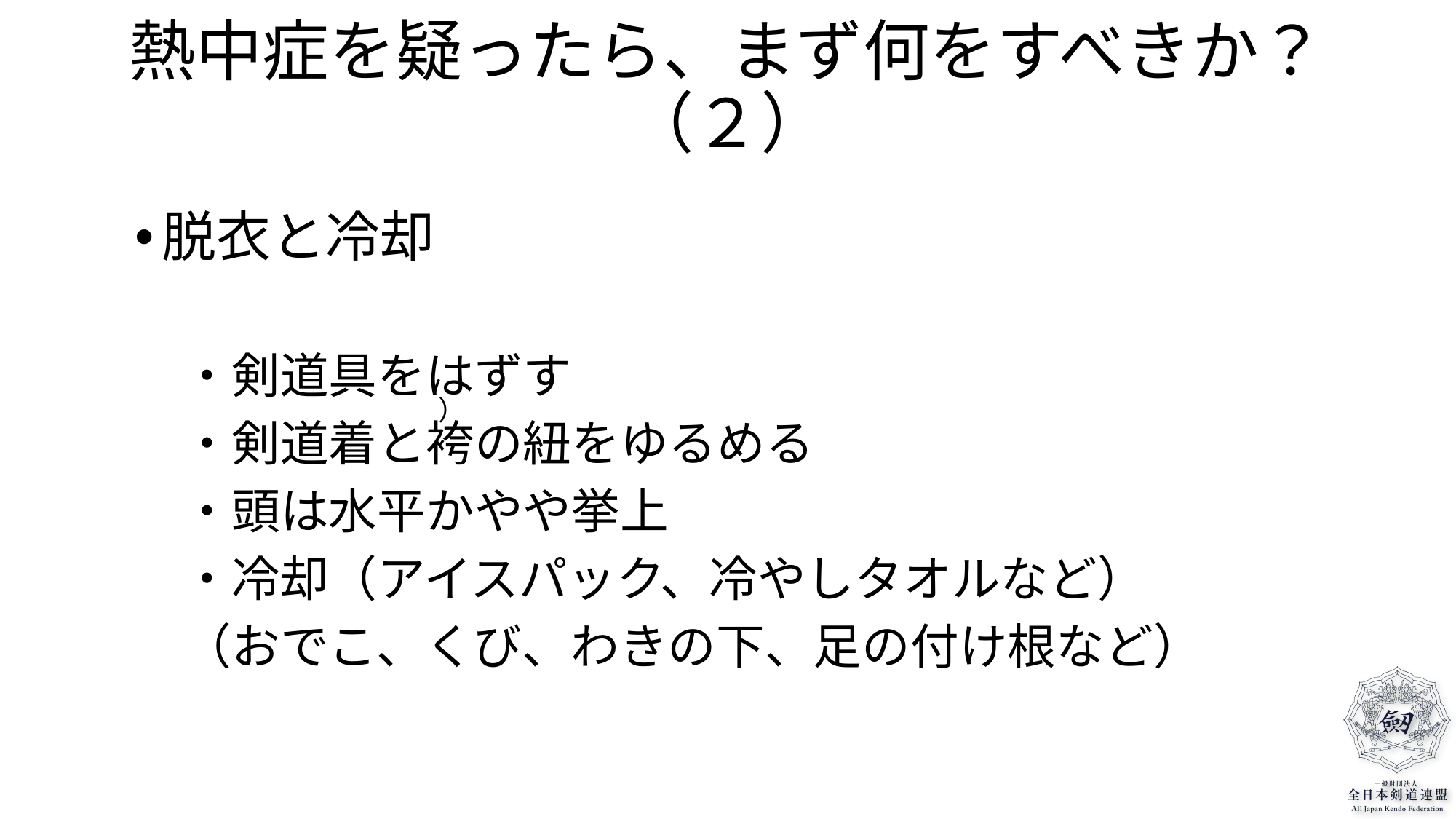

# 熱中症を疑ったら、まず何をすべきか？ （２）
脱衣と冷却

　・剣道具をはずす
　・剣道着と袴の紐をゆるめる
　・頭は水平かやや挙上
　・冷却（アイスパック、冷やしタオルなど）
　（おでこ、くび、わきの下、足の付け根など）
）